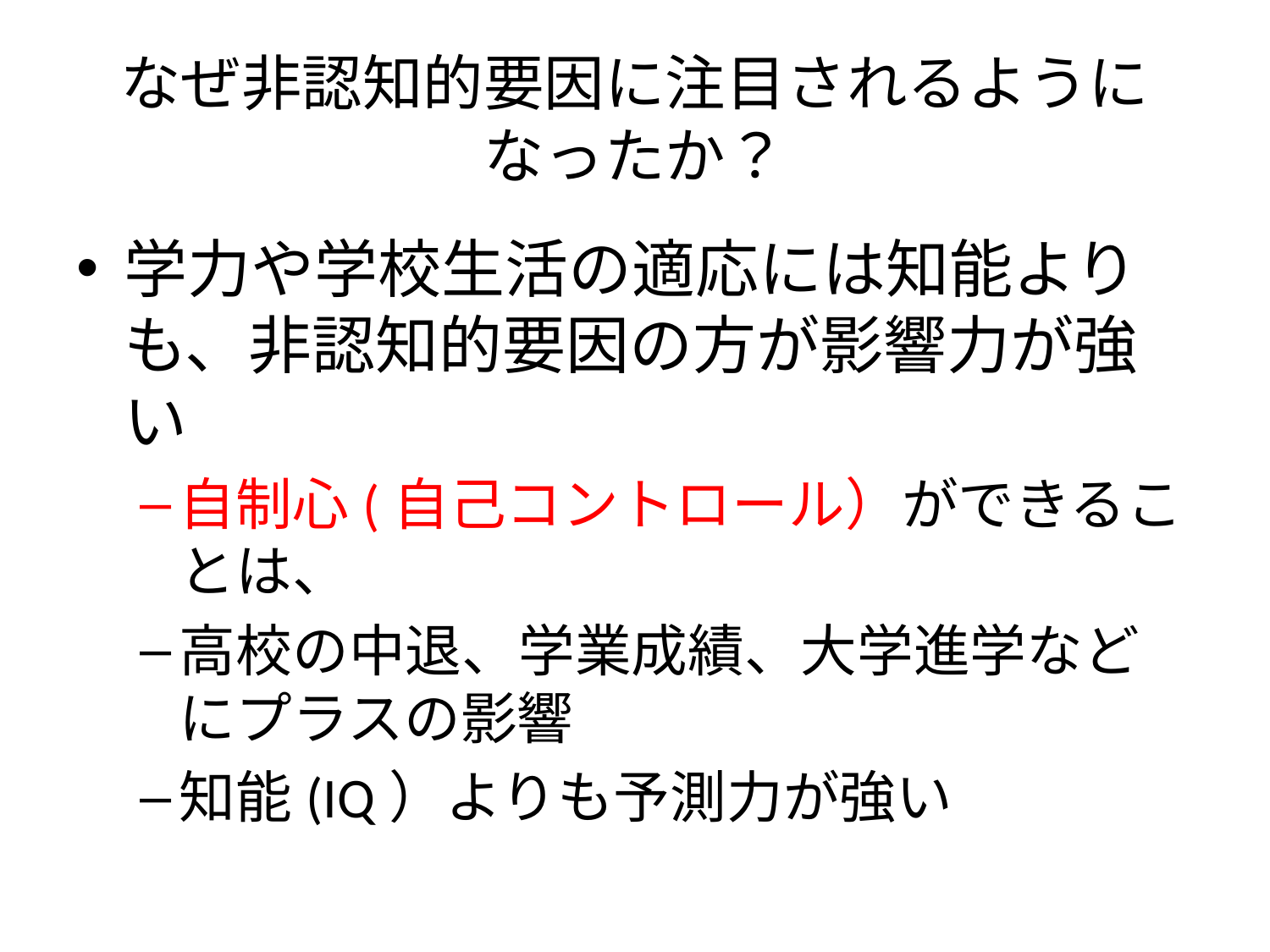

# なぜ非認知的要因に注目されるようになったか？
学力や学校生活の適応には知能よりも、非認知的要因の方が影響力が強い
自制心(自己コントロール）ができることは、
高校の中退、学業成績、大学進学などにプラスの影響
知能(IQ）よりも予測力が強い